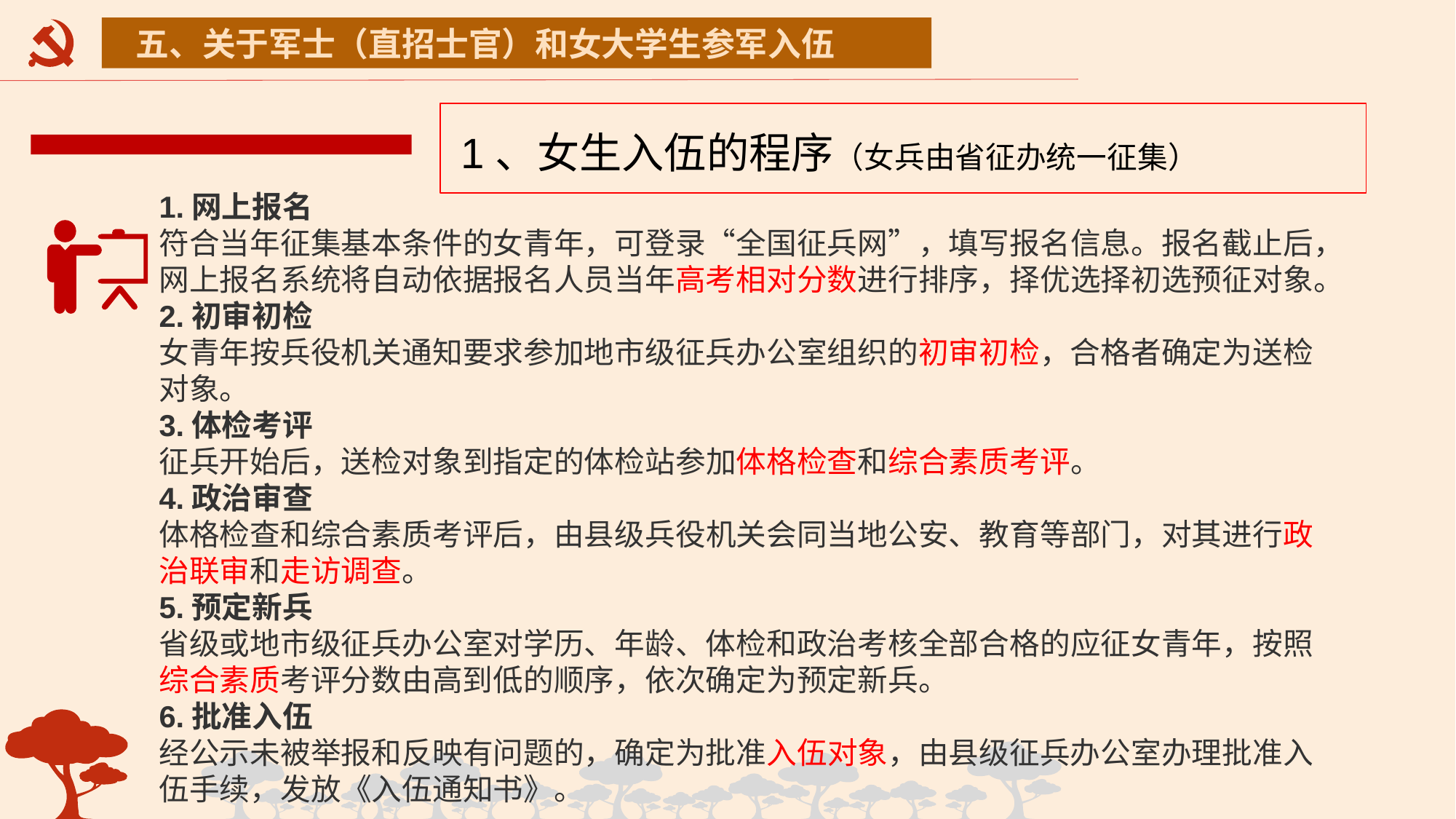

五、关于军士（直招士官）和女大学生参军入伍

1、女生入伍的程序（女兵由省征办统一征集）
1.网上报名
符合当年征集基本条件的女青年，可登录“全国征兵网”，填写报名信息。报名截止后，网上报名系统将自动依据报名人员当年高考相对分数进行排序，择优选择初选预征对象。
2.初审初检
女青年按兵役机关通知要求参加地市级征兵办公室组织的初审初检，合格者确定为送检对象。
3.体检考评
征兵开始后，送检对象到指定的体检站参加体格检查和综合素质考评。
4.政治审查
体格检查和综合素质考评后，由县级兵役机关会同当地公安、教育等部门，对其进行政治联审和走访调查。
5.预定新兵
省级或地市级征兵办公室对学历、年龄、体检和政治考核全部合格的应征女青年，按照综合素质考评分数由高到低的顺序，依次确定为预定新兵。
6.批准入伍
经公示未被举报和反映有问题的，确定为批准入伍对象，由县级征兵办公室办理批准入伍手续，发放《入伍通知书》。